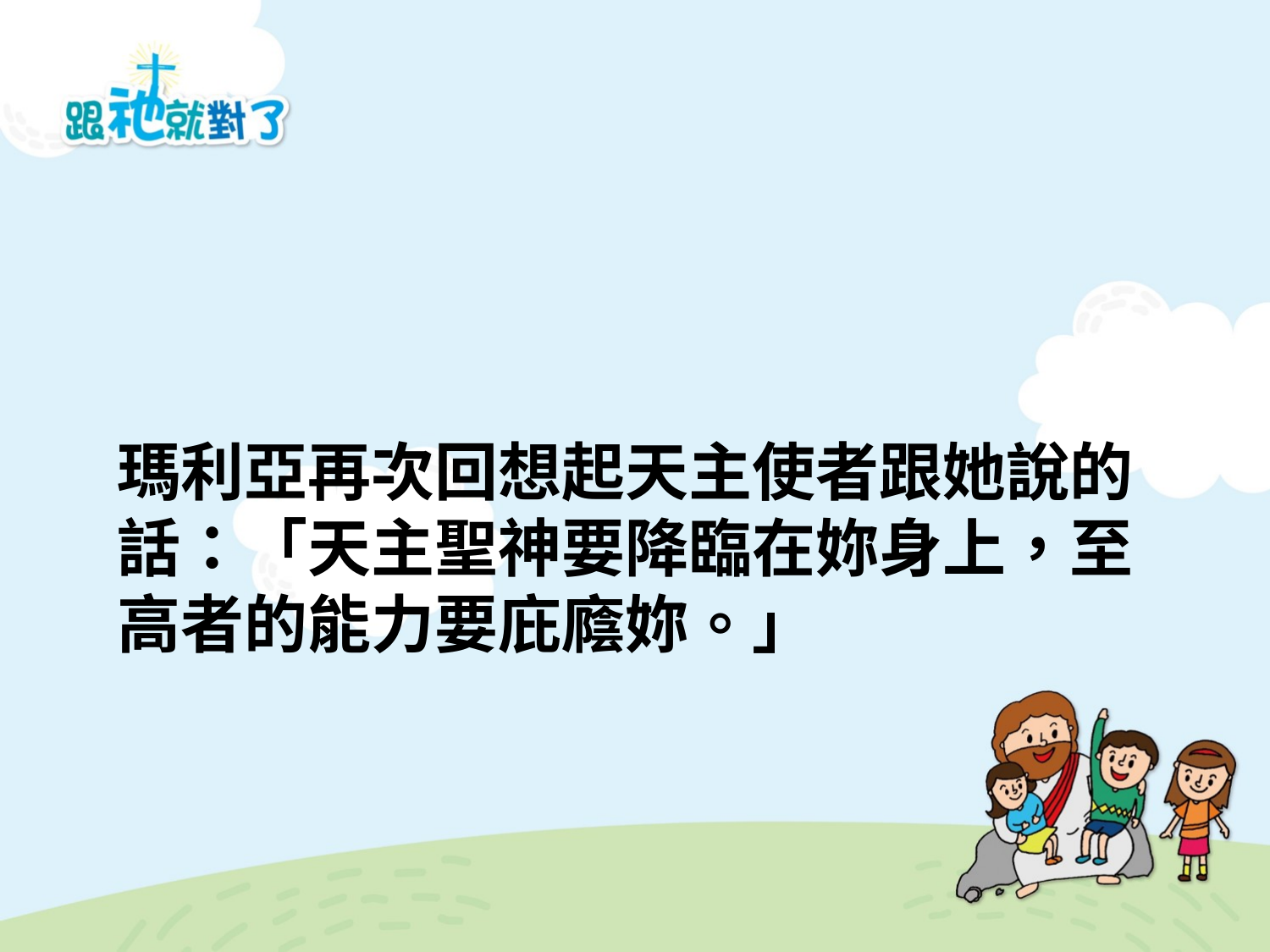

瑪利亞再次回想起天主使者跟她說的話：「天主聖神要降臨在妳身上，至高者的能力要庇廕妳。」